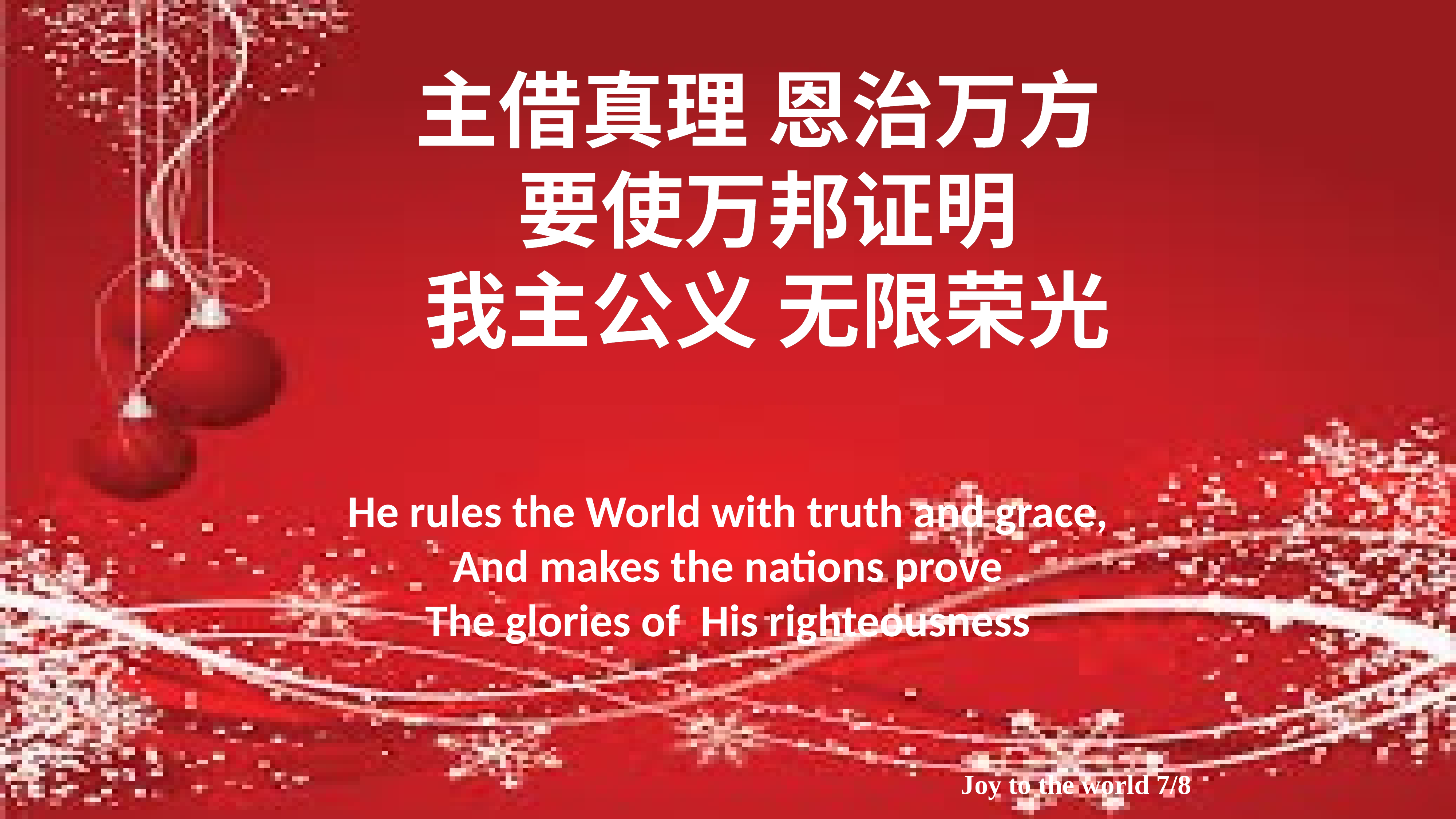

主借真理 恩治万方
要使万邦证明
我主公义 无限荣光
He rules the World with truth and grace,
And makes the nations prove
The glories of  His righteousness
Joy to the world 7/8